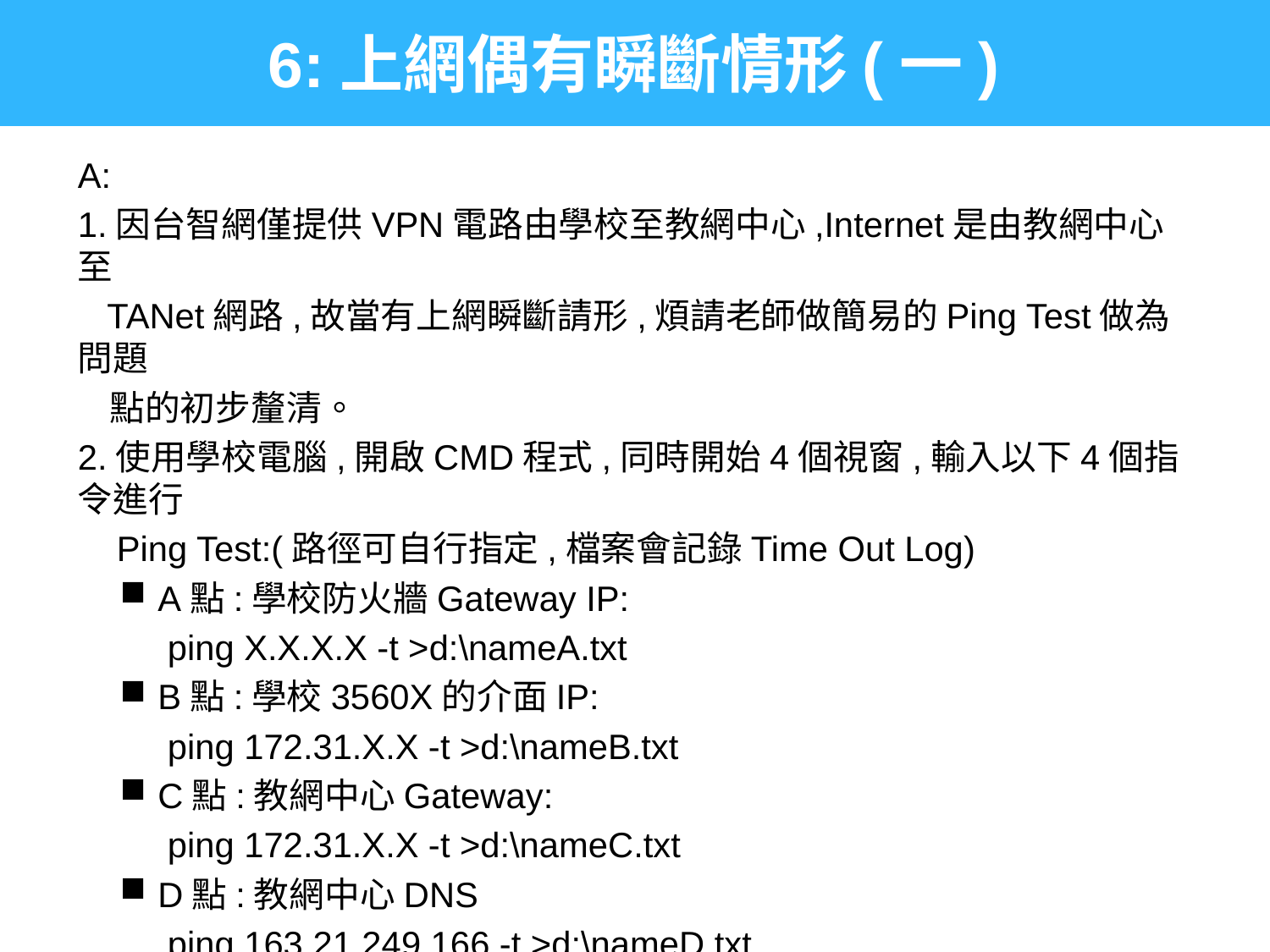

6:上網偶有瞬斷情形(一)
A:
1.因台智網僅提供VPN電路由學校至教網中心,Internet是由教網中心至
   TANet網路,故當有上網瞬斷請形,煩請老師做簡易的Ping Test做為問題
   點的初步釐清。
2.使用學校電腦,開啟CMD程式,同時開始4個視窗,輸入以下4個指令進行
    Ping Test:(路徑可自行指定,檔案會記錄Time Out Log)
A點:學校防火牆Gateway IP:
 ping X.X.X.X -t >d:\nameA.txt
B點:學校3560X的介面IP:
 ping 172.31.X.X -t >d:\nameB.txt
C點:教網中心Gateway:
 ping 172.31.X.X -t >d:\nameC.txt
D點:教網中心DNS
 ping 163.21.249.166 -t >d:\nameD.txt